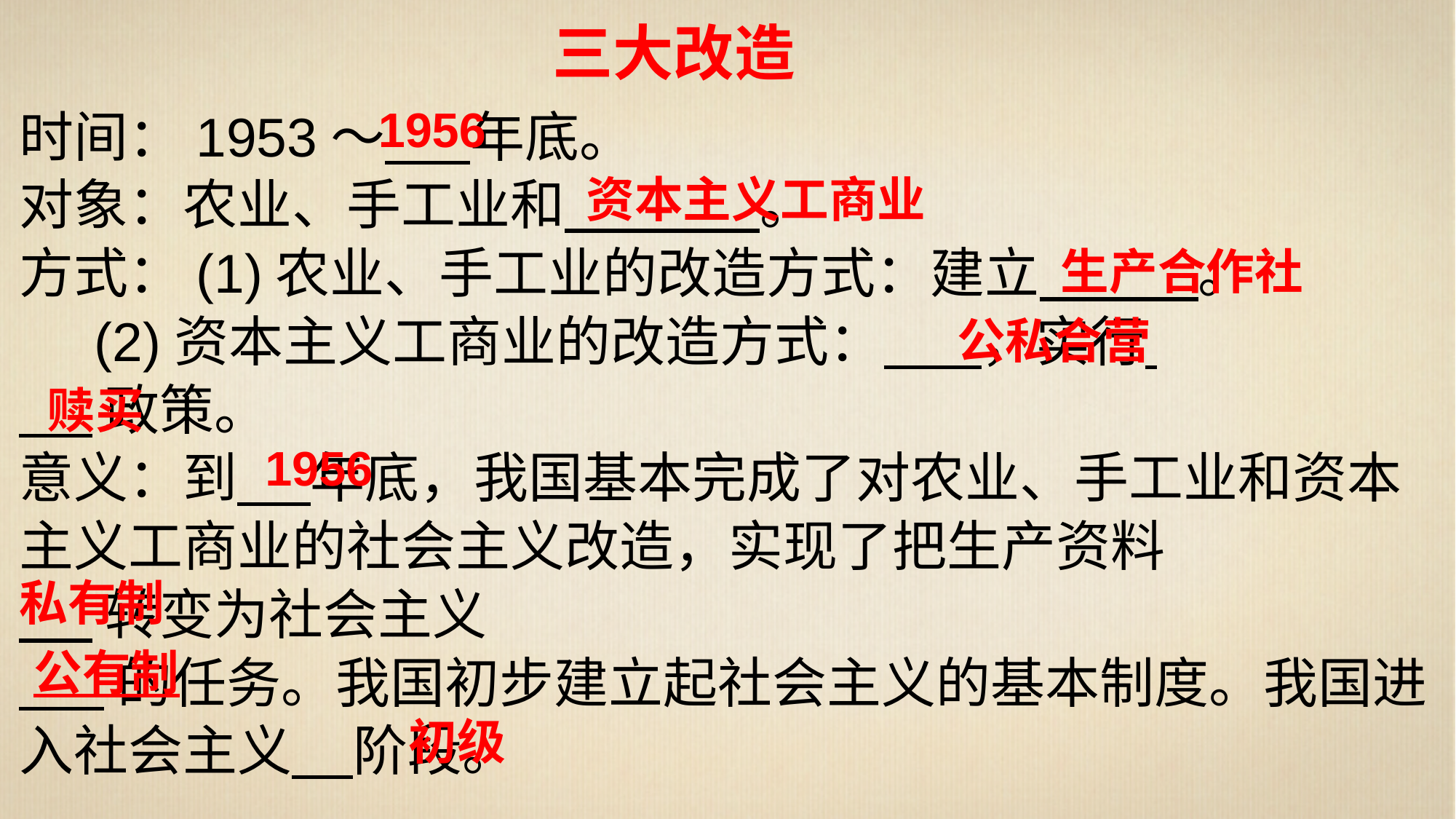

三大改造
时间：1953～       年底。
对象：农业、手工业和                。
方式：(1)农业、手工业的改造方式：建立             。
     (2)资本主义工商业的改造方式：        ，实行
      政策。
意义：到      年底，我国基本完成了对农业、手工业和资本主义工商业的社会主义改造，实现了把生产资料
      转变为社会主义
       的任务。我国初步建立起社会主义的基本制度。我国进入社会主义     阶段。
1956
资本主义工商业
生产合作社
公私合营
赎买
1956
私有制
公有制
初级